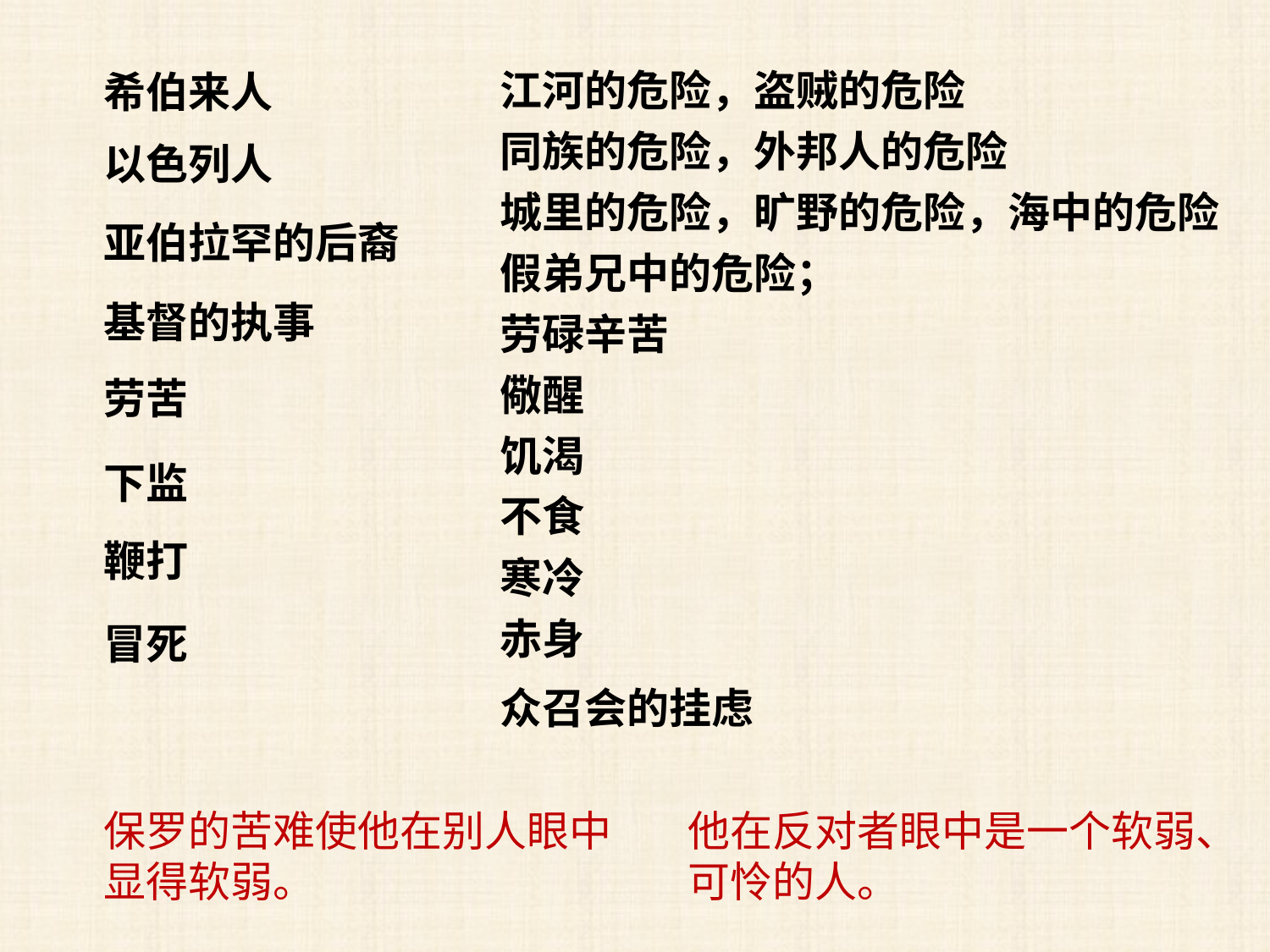

江河的危险，盗贼的危险
同族的危险，外邦人的危险
城里的危险，旷野的危险，海中的危险
假弟兄中的危险；
劳碌辛苦
儆醒
饥渴
不食
寒冷
赤身
希伯来人
以色列人
亚伯拉罕的后裔
基督的执事
劳苦
下监
鞭打
冒死
众召会的挂虑
保罗的苦难使他在别人眼中显得软弱。
他在反对者眼中是一个软弱、可怜的人。